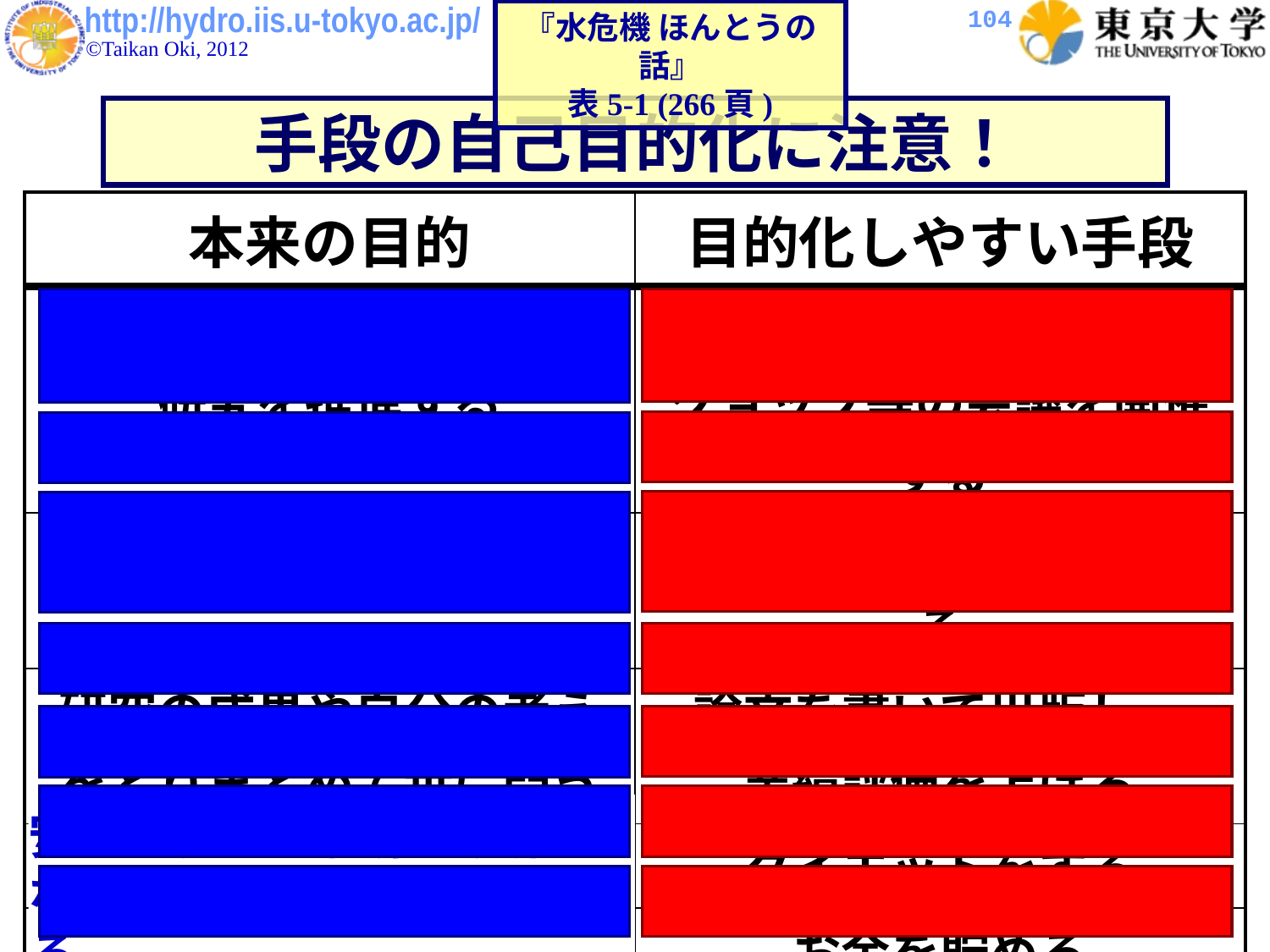

104
『水危機 ほんとうの話』
表5-1 (266頁)
# 手段の自己目的化に注意！
| 本来の目的 | 目的化しやすい手段 |
| --- | --- |
| アイディアを交換し、 研究を推進する | シンポジウムやワークョップ等の会議を開催する |
| 良い研究環境を整える | 研究費や寄付金を獲得する |
| 研究の成果や自分の考えをとりまとめて世に問う | 論文を書いて出版し、 業績評価を上げる |
| 健康になる | ダイエットをする |
| 好きなようにお金を使う | お金を貯める |
| 良い環境で勉強研究する | 良い大学/大学院に入る |
| 持続可能な社会を構築する | 地球環境を保全する |

安全・安心、健康で文化的な生活を次世代にも継承する